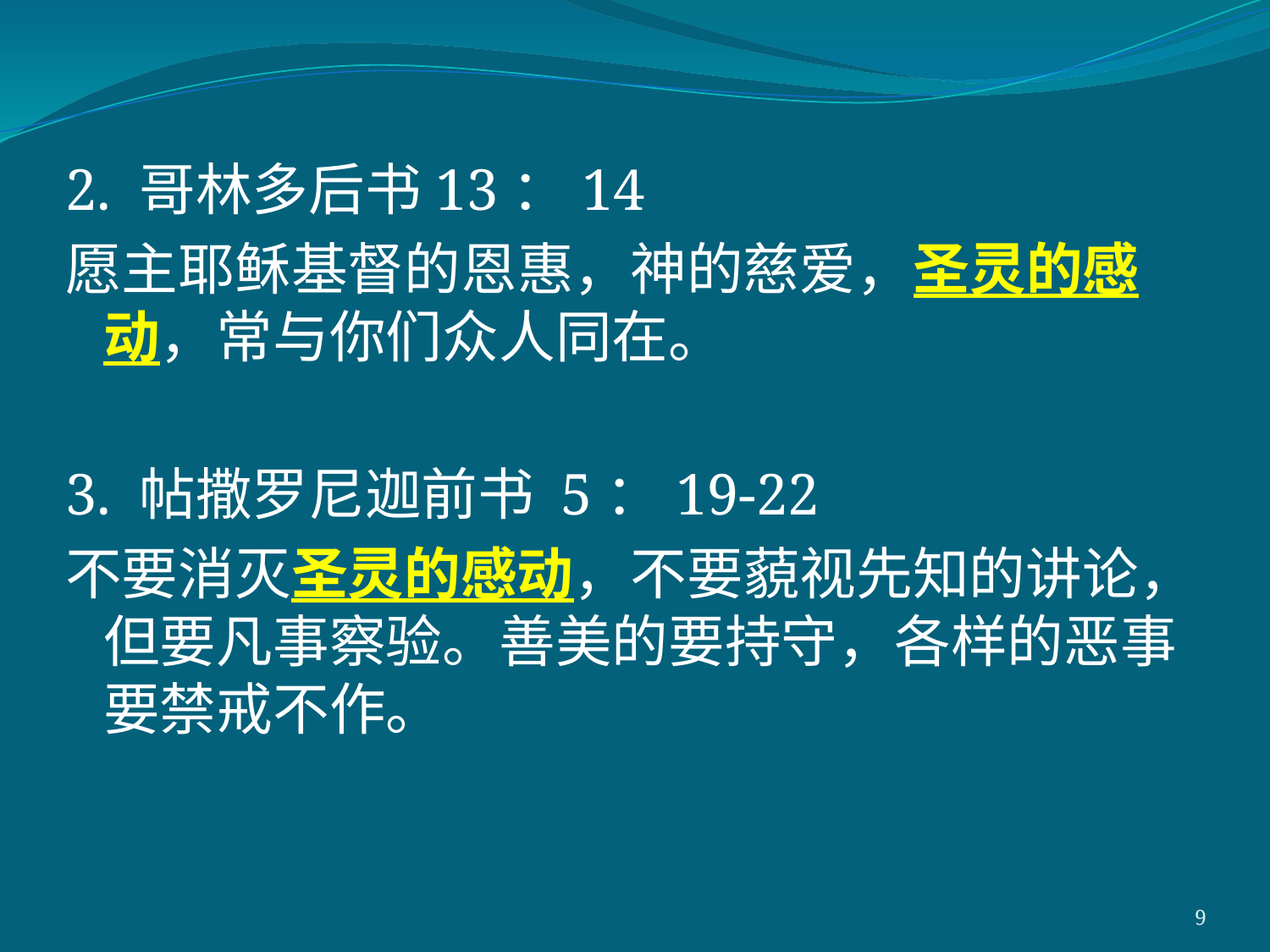

2. 哥林多后书13：14
愿主耶稣基督的恩惠，神的慈爱，圣灵的感动，常与你们众人同在。

3. 帖撒罗尼迦前书 5：19-22
不要消灭圣灵的感动，不要藐视先知的讲论，但要凡事察验。善美的要持守，各样的恶事要禁戒不作。

9